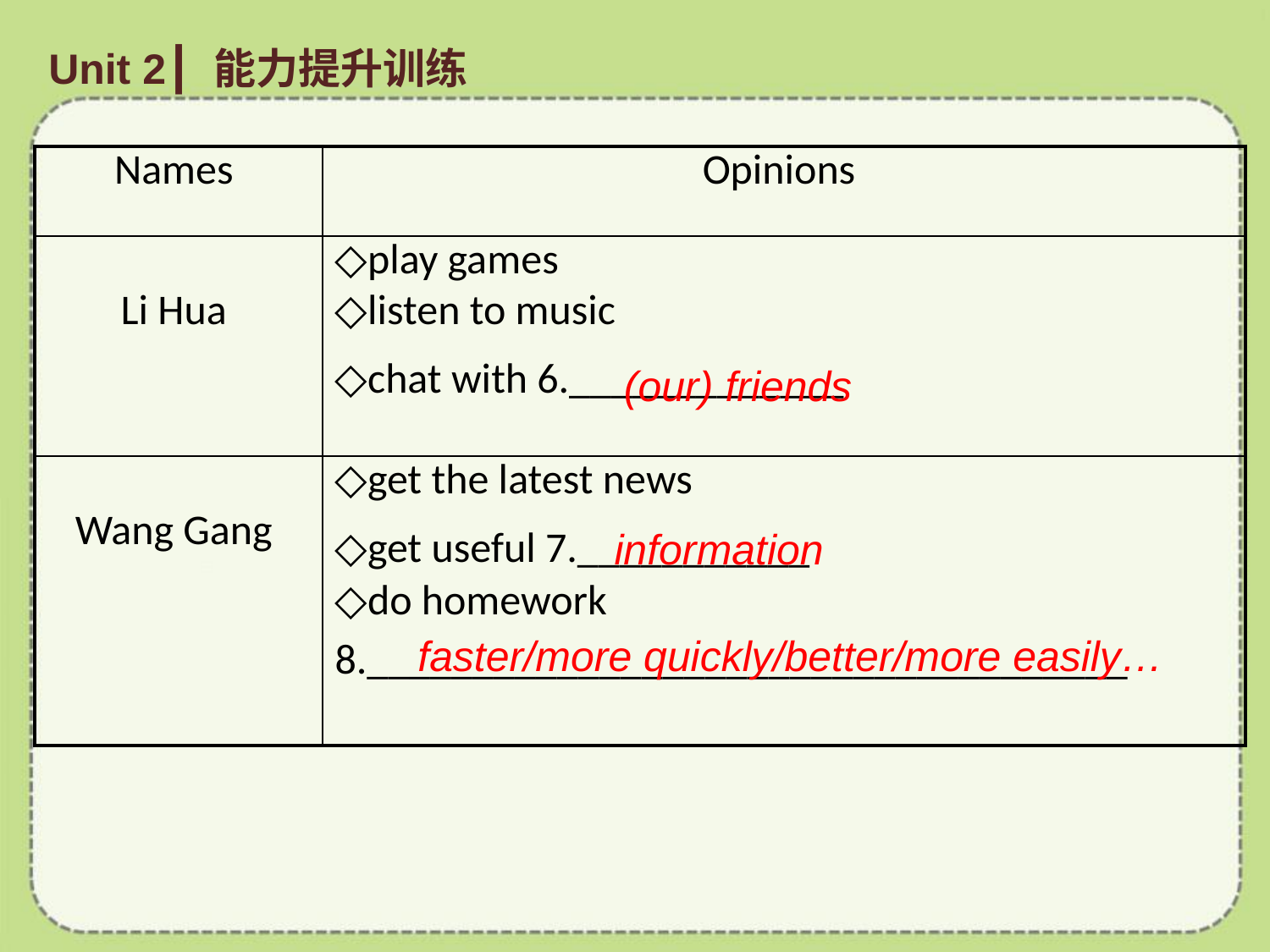

Unit 2┃ 能力提升训练
| Names | Opinions |
| --- | --- |
| Li Hua | ◇play games ◇listen to music ◇chat with 6.\_\_\_\_\_\_\_\_\_\_\_\_\_ |
| Wang Gang | ◇get the latest news ◇get useful 7.\_\_\_\_\_\_\_\_\_\_\_　 ◇do homework 8.\_\_\_\_\_\_\_\_\_\_\_\_\_\_\_\_\_\_\_\_\_\_\_\_\_\_\_\_\_\_\_\_\_\_\_\_ |
(our) friends
information
faster/more quickly/better/more easily…